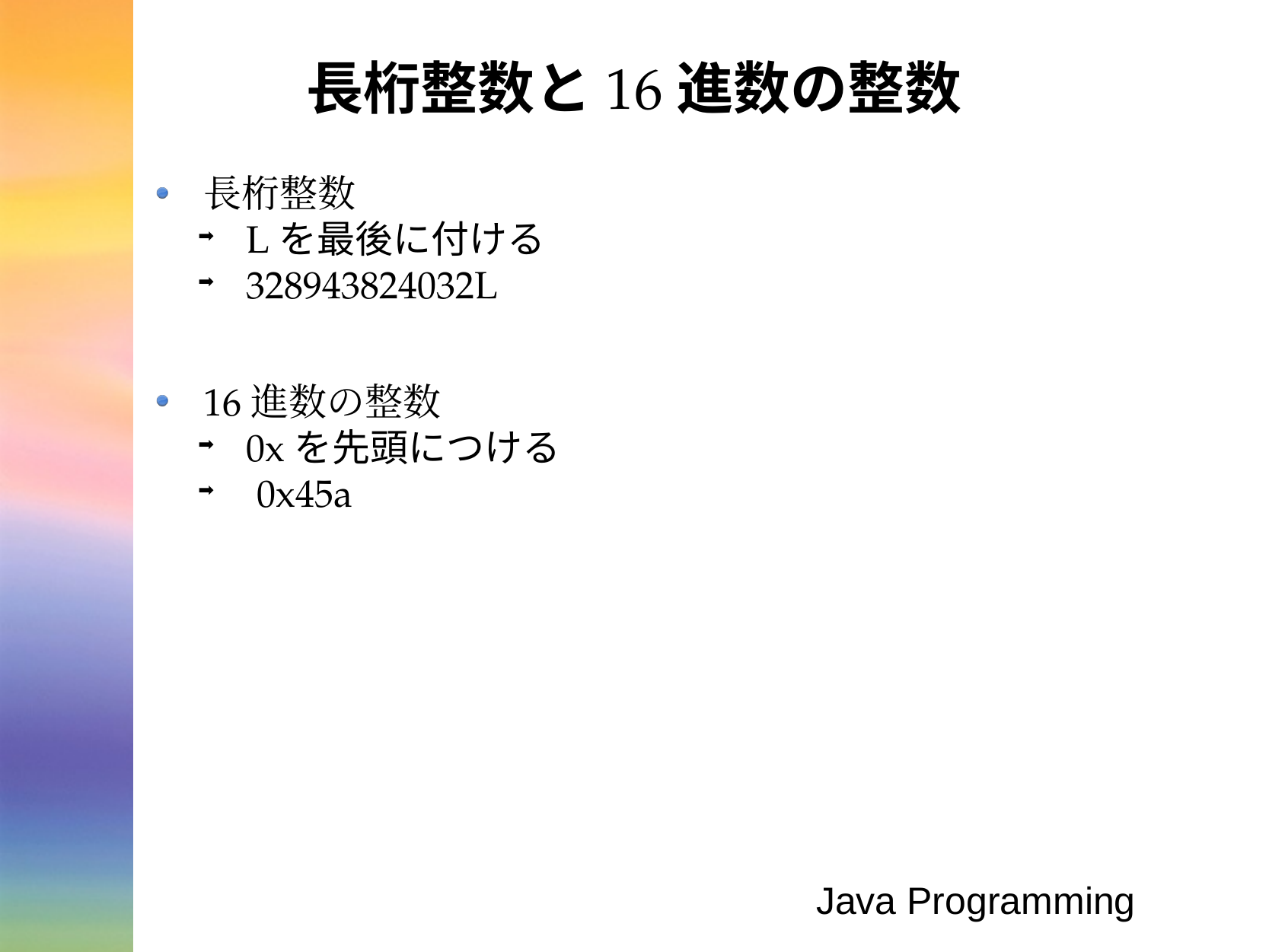

# 長桁整数と16進数の整数
長桁整数
Lを最後に付ける
328943824032L

16進数の整数
0xを先頭につける
 0x45a